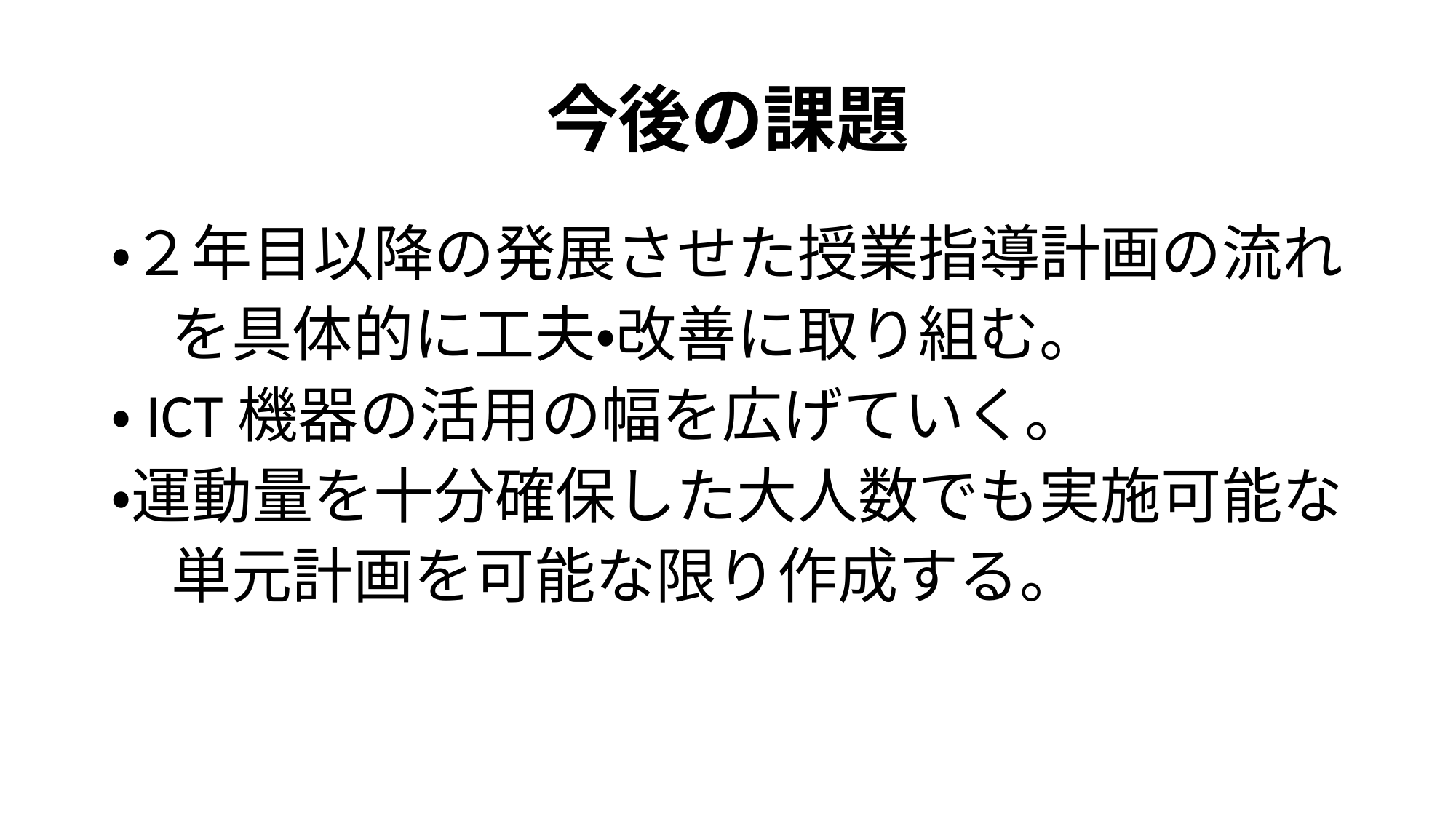

# 今後の課題
・２年目以降の発展させた授業指導計画の流れ
　を具体的に工夫・改善に取り組む。
・ICT機器の活用の幅を広げていく。
・運動量を十分確保した大人数でも実施可能な
　単元計画を可能な限り作成する。